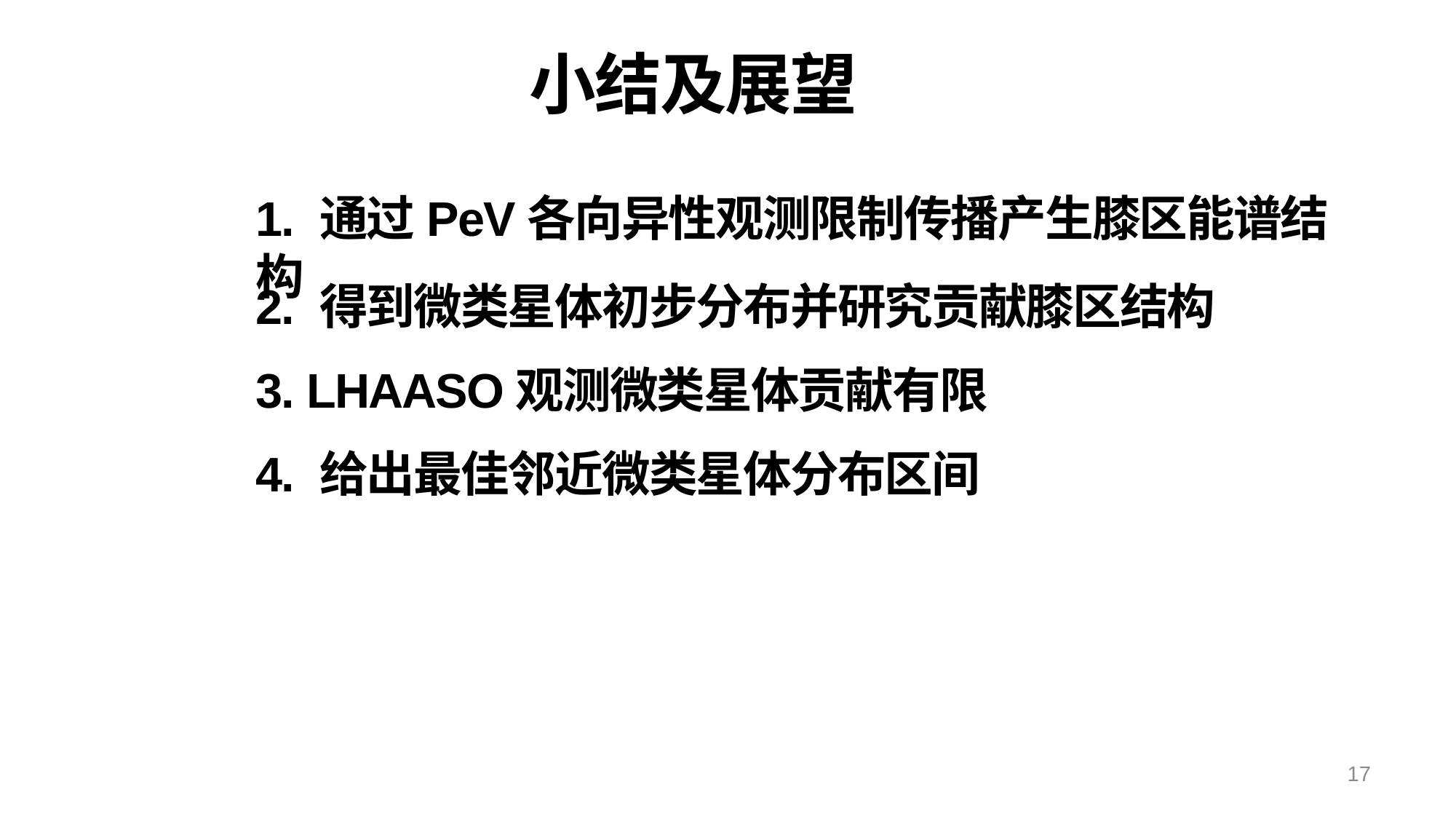

小结及展望
1. 通过PeV各向异性观测限制传播产生膝区能谱结构
2. 得到微类星体初步分布并研究贡献膝区结构
3. LHAASO观测微类星体贡献有限
4. 给出最佳邻近微类星体分布区间
17